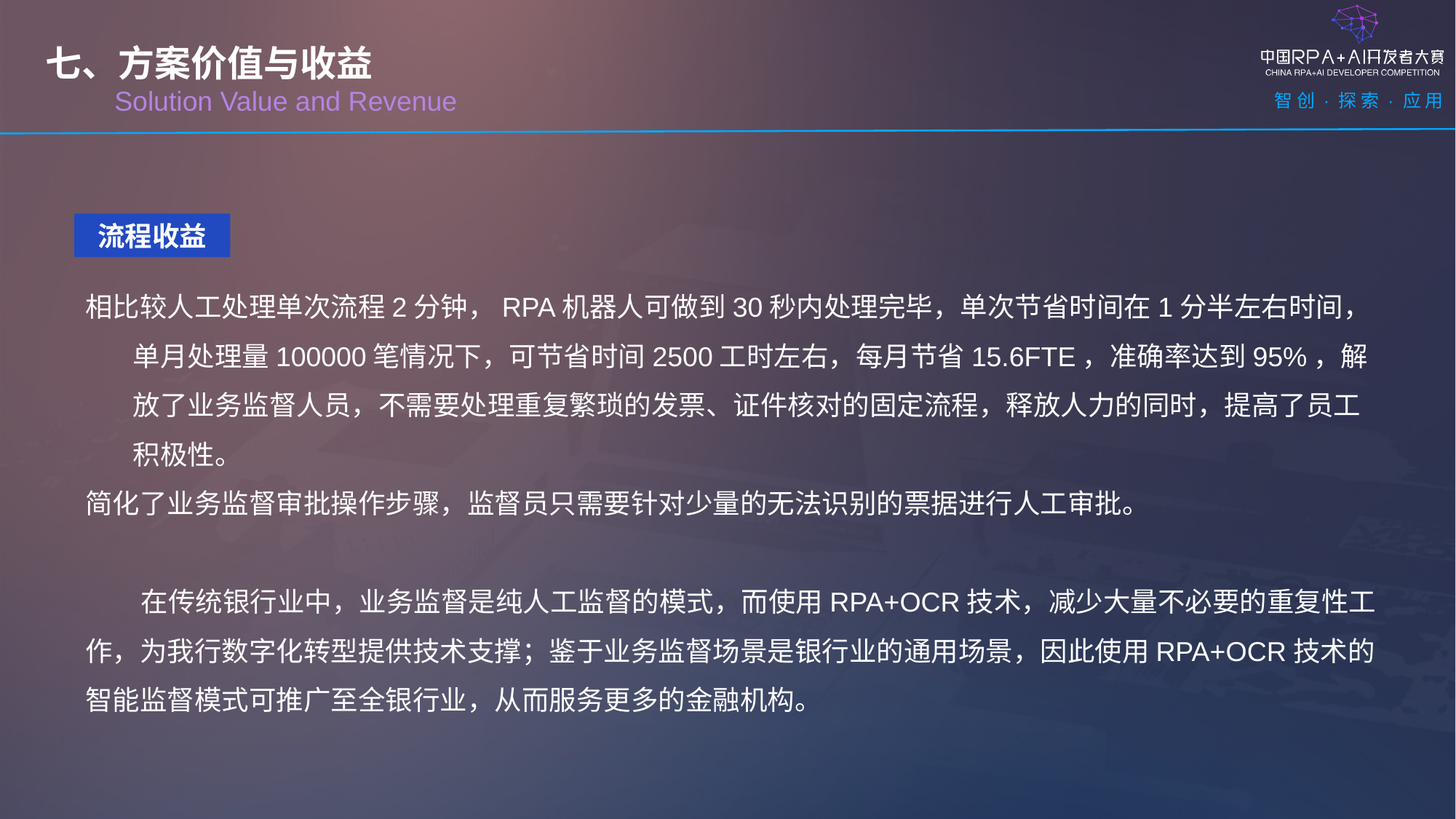

七、方案价值与收益
         Solution Value and Revenue
 流程收益
相比较人工处理单次流程2分钟，RPA机器人可做到30秒内处理完毕，单次节省时间在1分半左右时间，单月处理量100000笔情况下，可节省时间2500工时左右，每月节省15.6FTE，准确率达到95%，解放了业务监督人员，不需要处理重复繁琐的发票、证件核对的固定流程，释放人力的同时，提高了员工积极性。
简化了业务监督审批操作步骤，监督员只需要针对少量的无法识别的票据进行人工审批。
        在传统银行业中，业务监督是纯人工监督的模式，而使用RPA+OCR技术，减少大量不必要的重复性工作，为我行数字化转型提供技术支撑；鉴于业务监督场景是银行业的通用场景，因此使用RPA+OCR技术的智能监督模式可推广至全银行业，从而服务更多的金融机构。